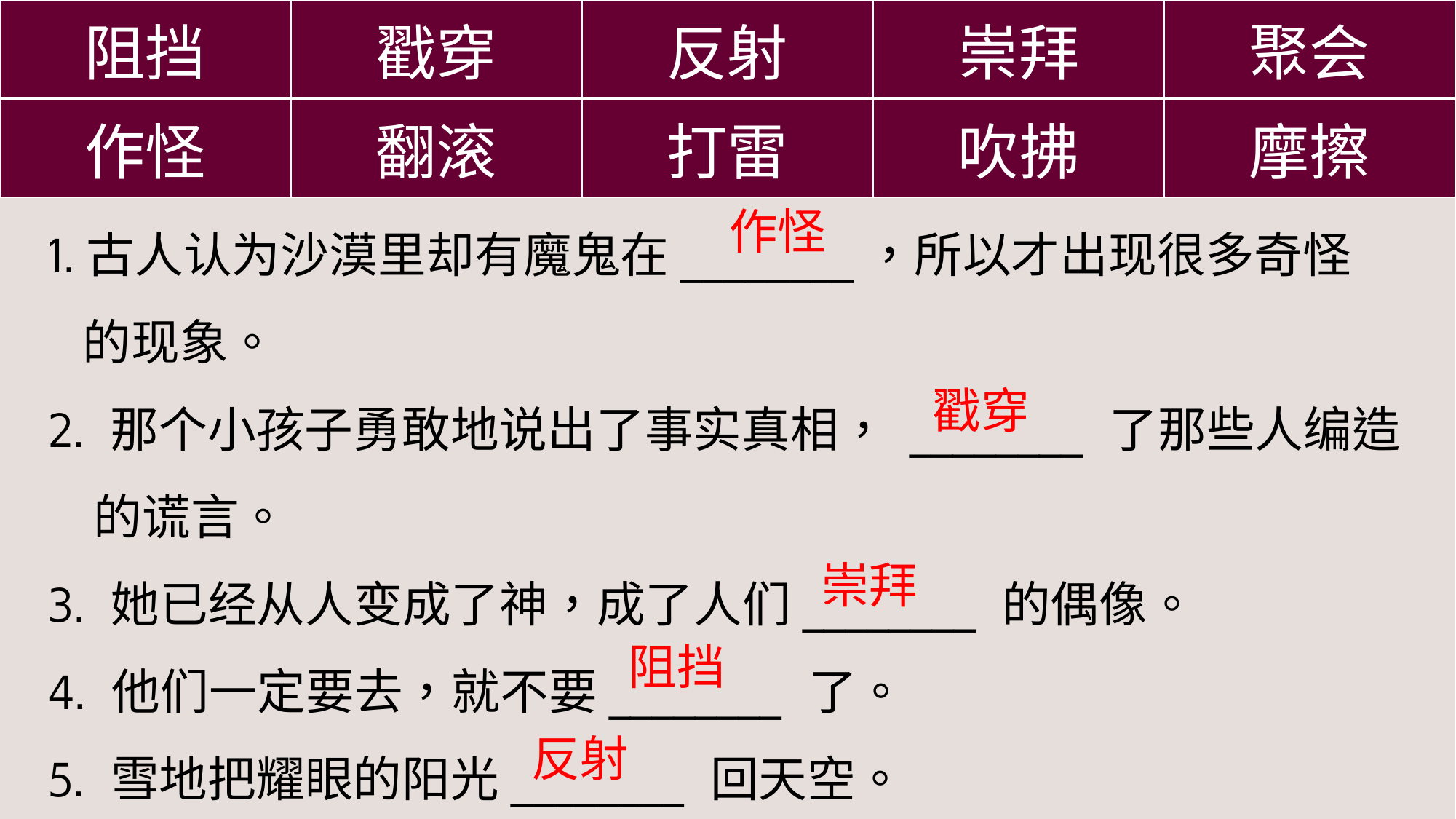

| 阻挡 | 戳穿 | 反射 | 崇拜 | 聚会 |
| --- | --- | --- | --- | --- |
| 作怪 | 翻滚 | 打雷 | 吹拂 | 摩擦 |
1.古人认为沙漠里却有魔鬼在________，所以才出现很多奇怪
  的现象。
2. 那个小孩子勇敢地说出了事实真相， ________ 了那些人编造
   的谎言。
3. 她已经从人变成了神，成了人们________ 的偶像。
4. 他们一定要去，就不要________ 了。
5. 雪地把耀眼的阳光________ 回天空。
作怪
戳穿
崇拜
阻挡
反射